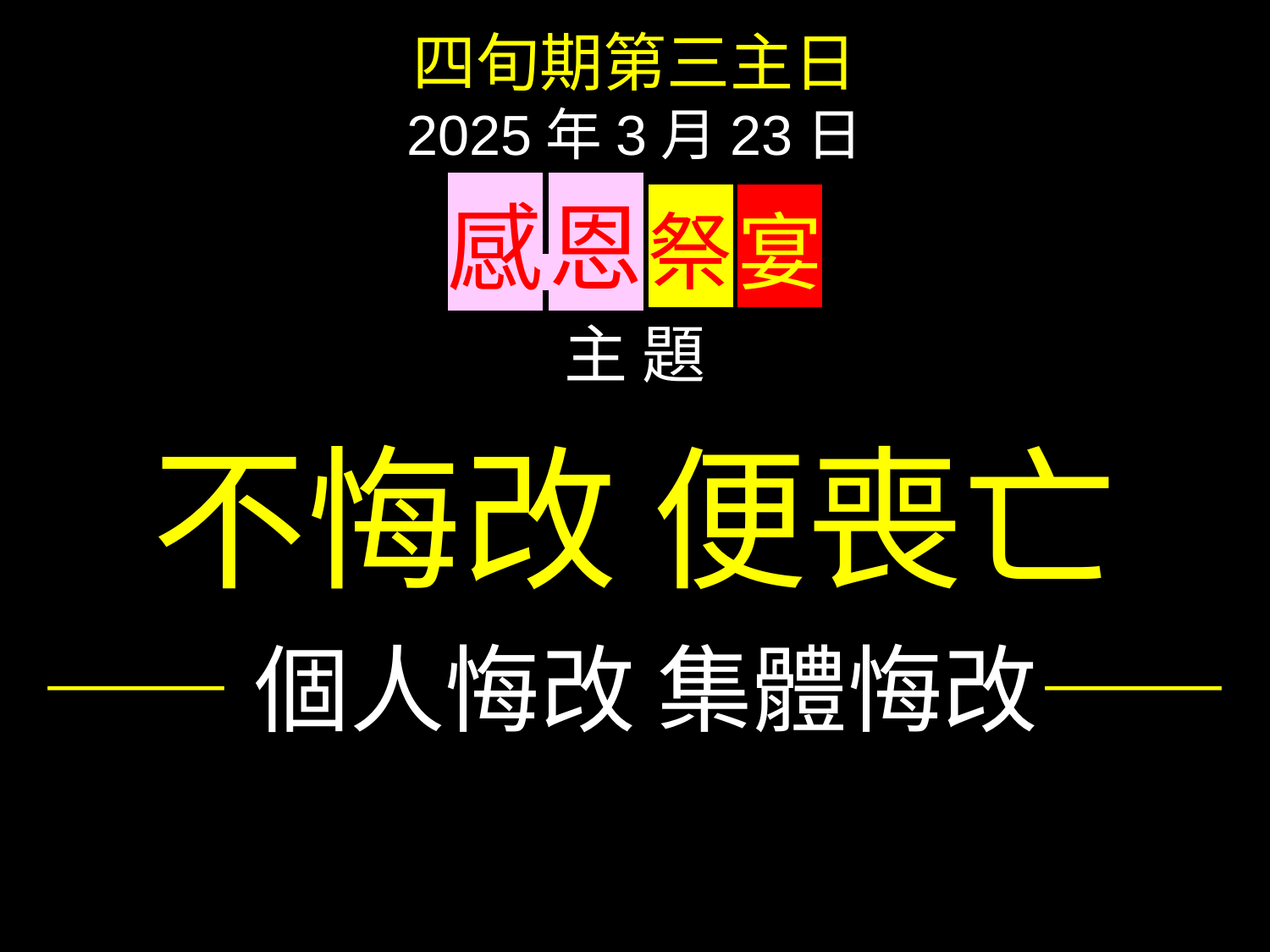

四旬期第三主日
2025年3月23日
感 恩 祭 宴

主 題
不悔改 便喪亡
——個人悔改 集體悔改——